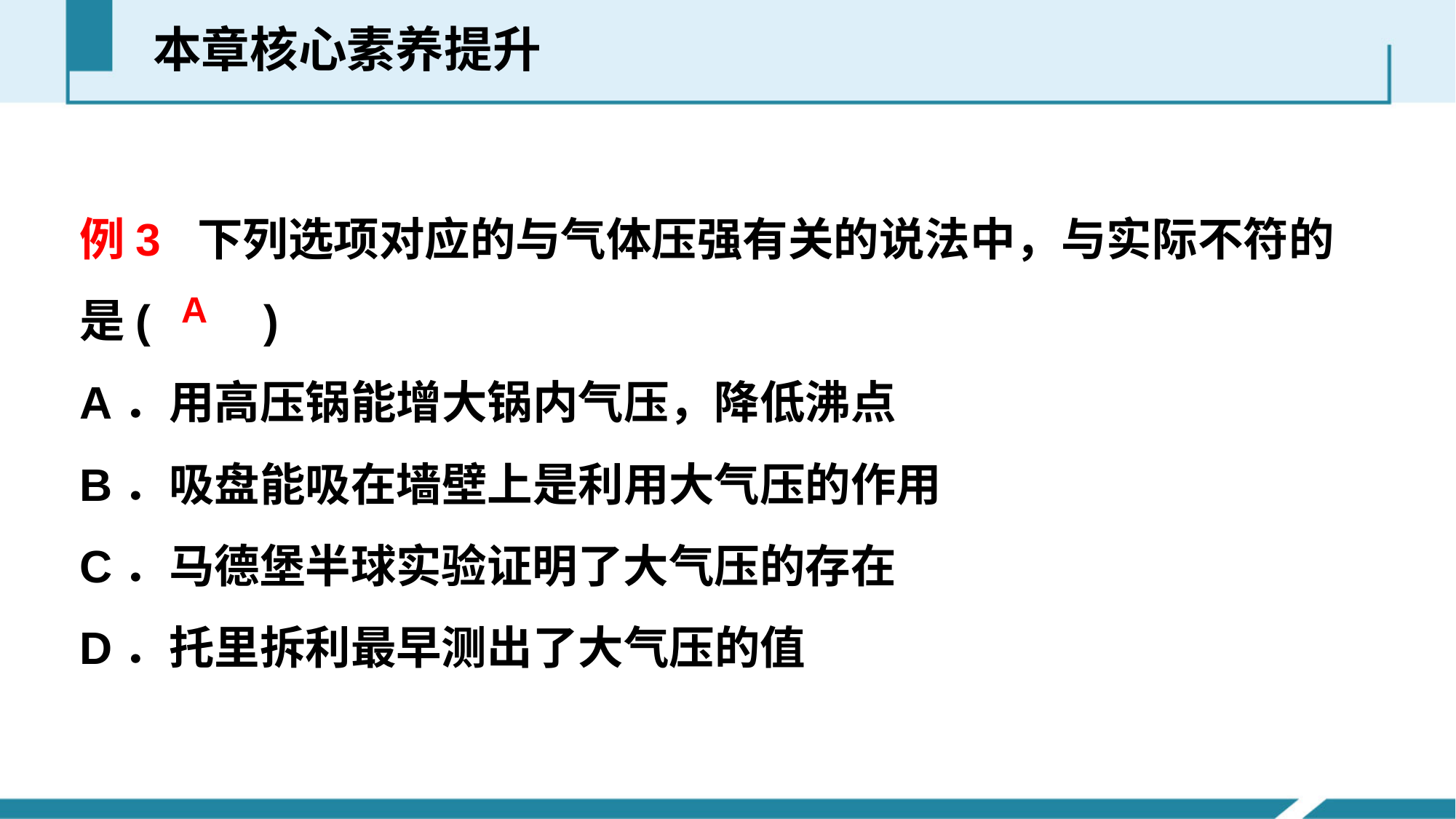

本章核心素养提升
例3  下列选项对应的与气体压强有关的说法中，与实际不符的是(　　)
A．用高压锅能增大锅内气压，降低沸点
B．吸盘能吸在墙壁上是利用大气压的作用
C．马德堡半球实验证明了大气压的存在
D．托里拆利最早测出了大气压的值
A